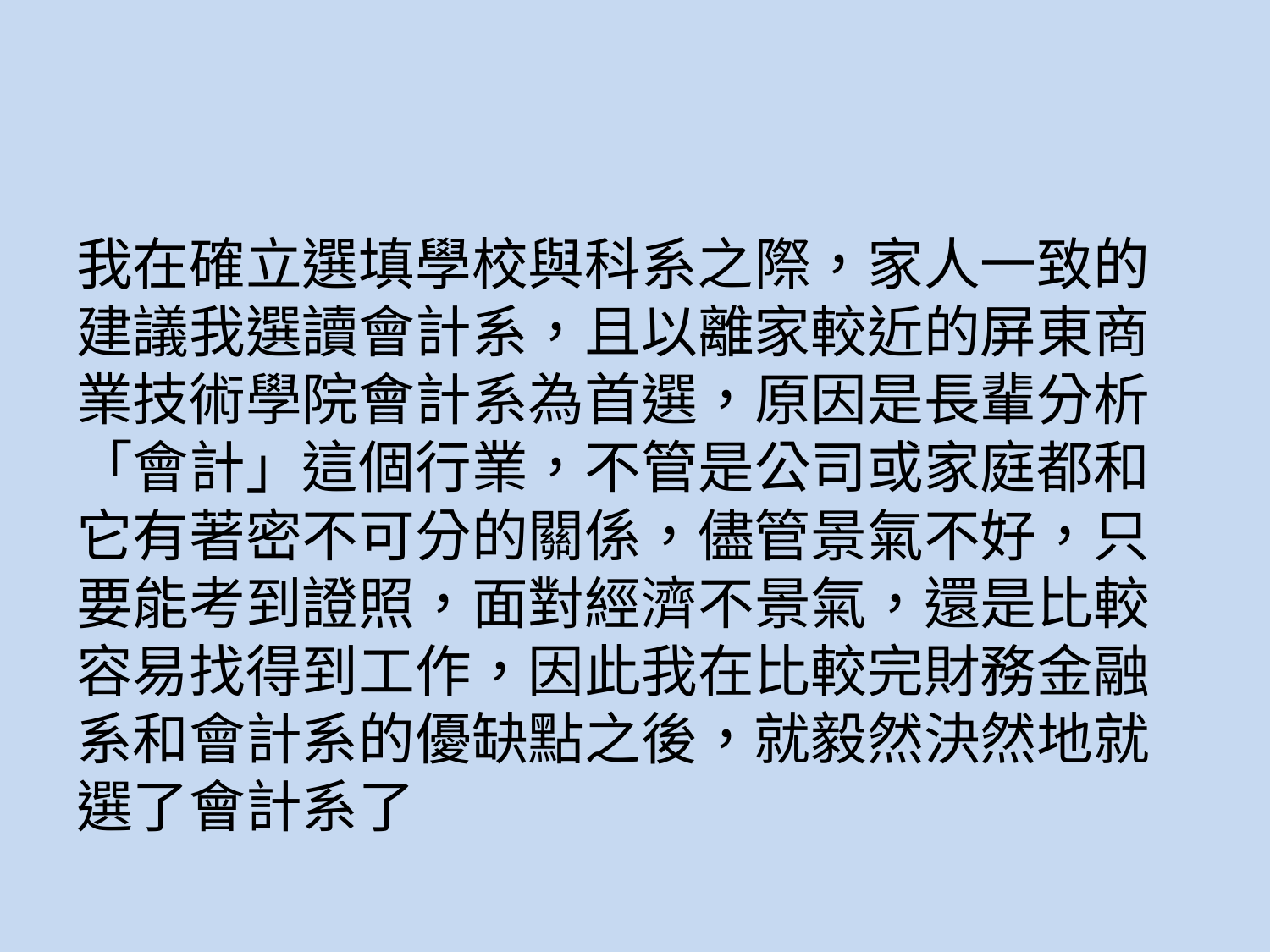

#
我在確立選填學校與科系之際，家人一致的建議我選讀會計系，且以離家較近的屏東商業技術學院會計系為首選，原因是長輩分析「會計」這個行業，不管是公司或家庭都和它有著密不可分的關係，儘管景氣不好，只要能考到證照，面對經濟不景氣，還是比較容易找得到工作，因此我在比較完財務金融系和會計系的優缺點之後，就毅然決然地就選了會計系了